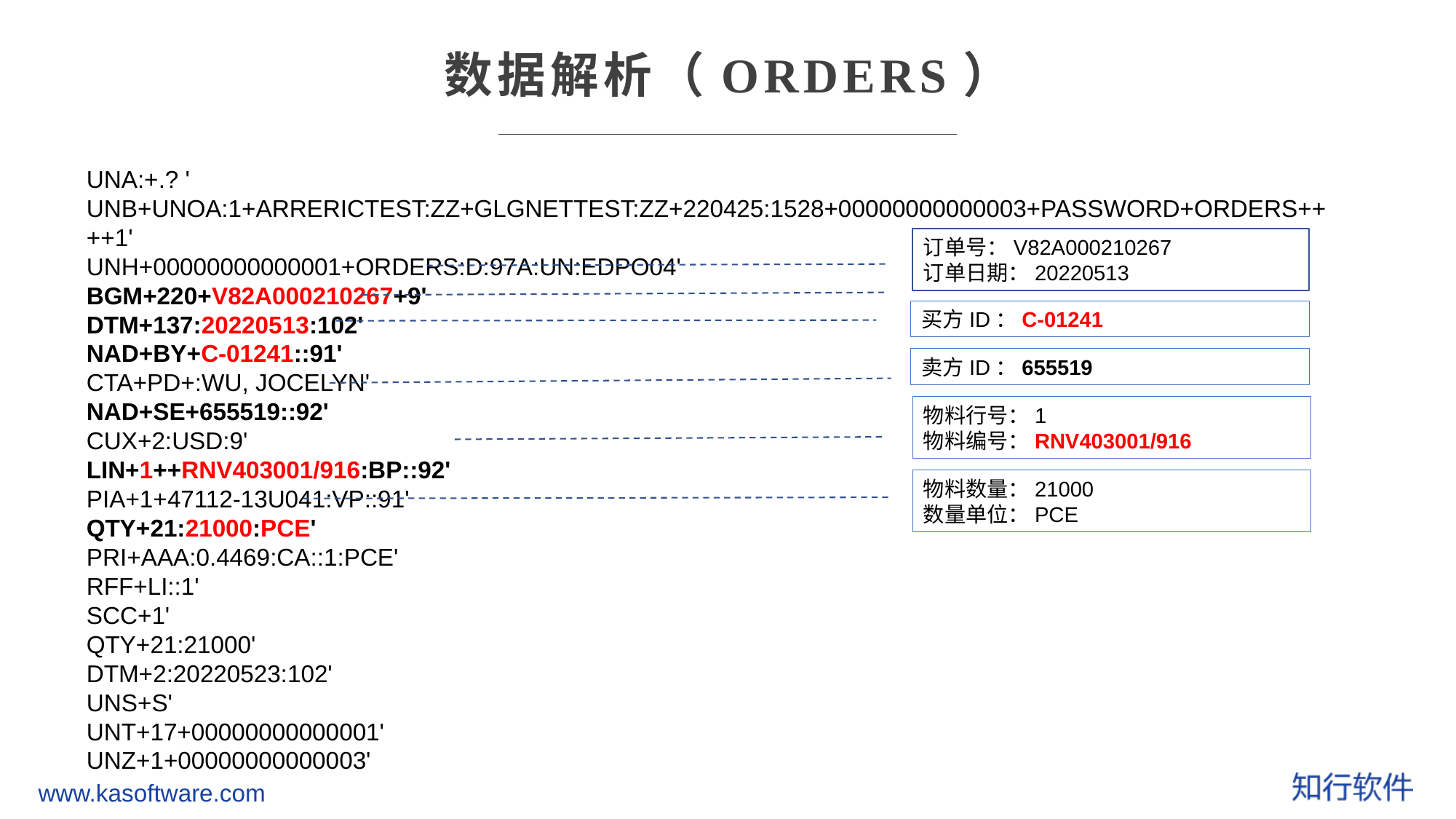

# 数据解析（ORDERS）
UNA:+.? '
UNB+UNOA:1+ARRERICTEST:ZZ+GLGNETTEST:ZZ+220425:1528+00000000000003+PASSWORD+ORDERS++++1'
UNH+00000000000001+ORDERS:D:97A:UN:EDPO04'
BGM+220+V82A000210267+9'
DTM+137:20220513:102'
NAD+BY+C-01241::91'
CTA+PD+:WU, JOCELYN'
NAD+SE+655519::92'
CUX+2:USD:9'
LIN+1++RNV403001/916:BP::92'
PIA+1+47112-13U041:VP::91'
QTY+21:21000:PCE'
PRI+AAA:0.4469:CA::1:PCE'
RFF+LI::1'
SCC+1'
QTY+21:21000'
DTM+2:20220523:102'
UNS+S'
UNT+17+00000000000001'
UNZ+1+00000000000003'
订单号：V82A000210267
订单日期：20220513
买方ID：C-01241
卖方ID：655519
物料行号：1
物料编号：RNV403001/916
物料数量：21000
数量单位：PCE